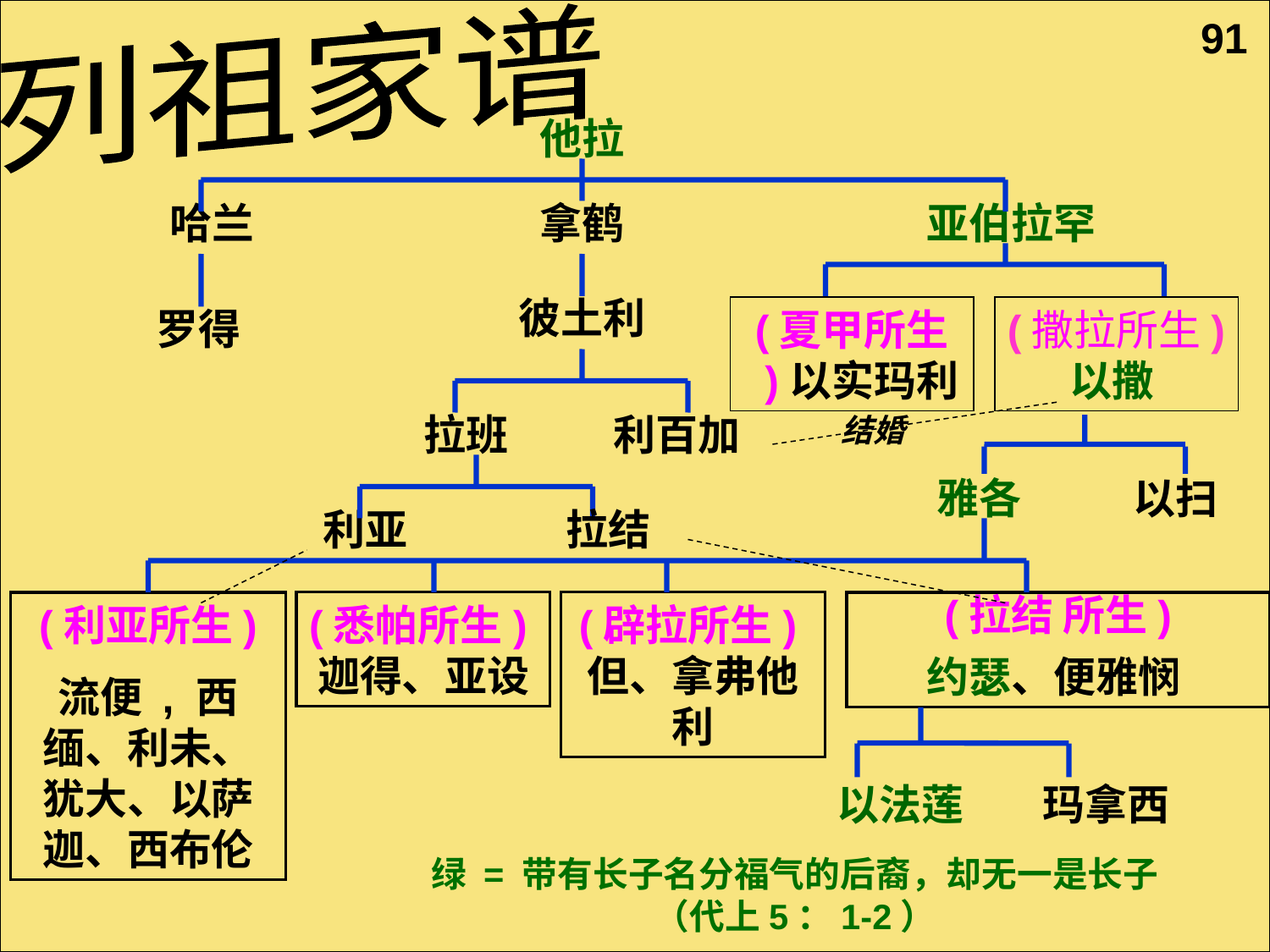

列祖家谱
91
Patriarchal Family Tree
他拉

哈兰
拿鹤
亚伯拉罕

彼土利
罗得
(夏甲所生 )以实玛利
(撒拉所生)以撒

拉班           利百加

结婚

雅各
以扫

利亚
拉结

(利亚所生)
流便 , 西缅、利未、犹大、以萨迦、西布伦
(悉帕所生)迦得、亚设
(辟拉所生)但、拿弗他利
(拉结 所生)
约瑟、便雅悯

以法莲
玛拿西
绿 = 带有长子名分福气的后裔，却无一是长子（代上5：1-2）